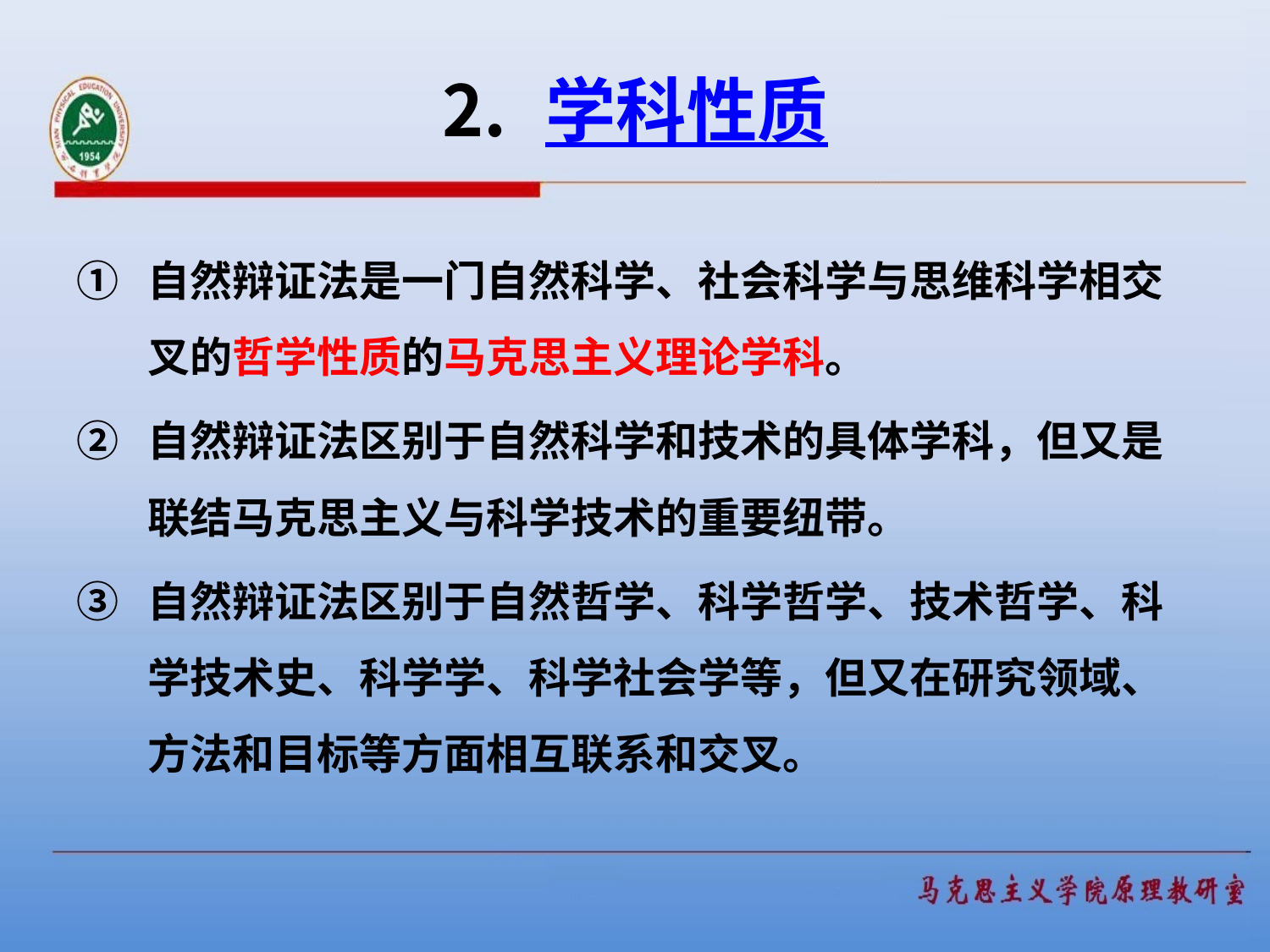

# 学科性质
自然辩证法是一门自然科学、社会科学与思维科学相交叉的哲学性质的马克思主义理论学科。
自然辩证法区别于自然科学和技术的具体学科，但又是联结马克思主义与科学技术的重要纽带。
自然辩证法区别于自然哲学、科学哲学、技术哲学、科学技术史、科学学、科学社会学等，但又在研究领域、方法和目标等方面相互联系和交叉。